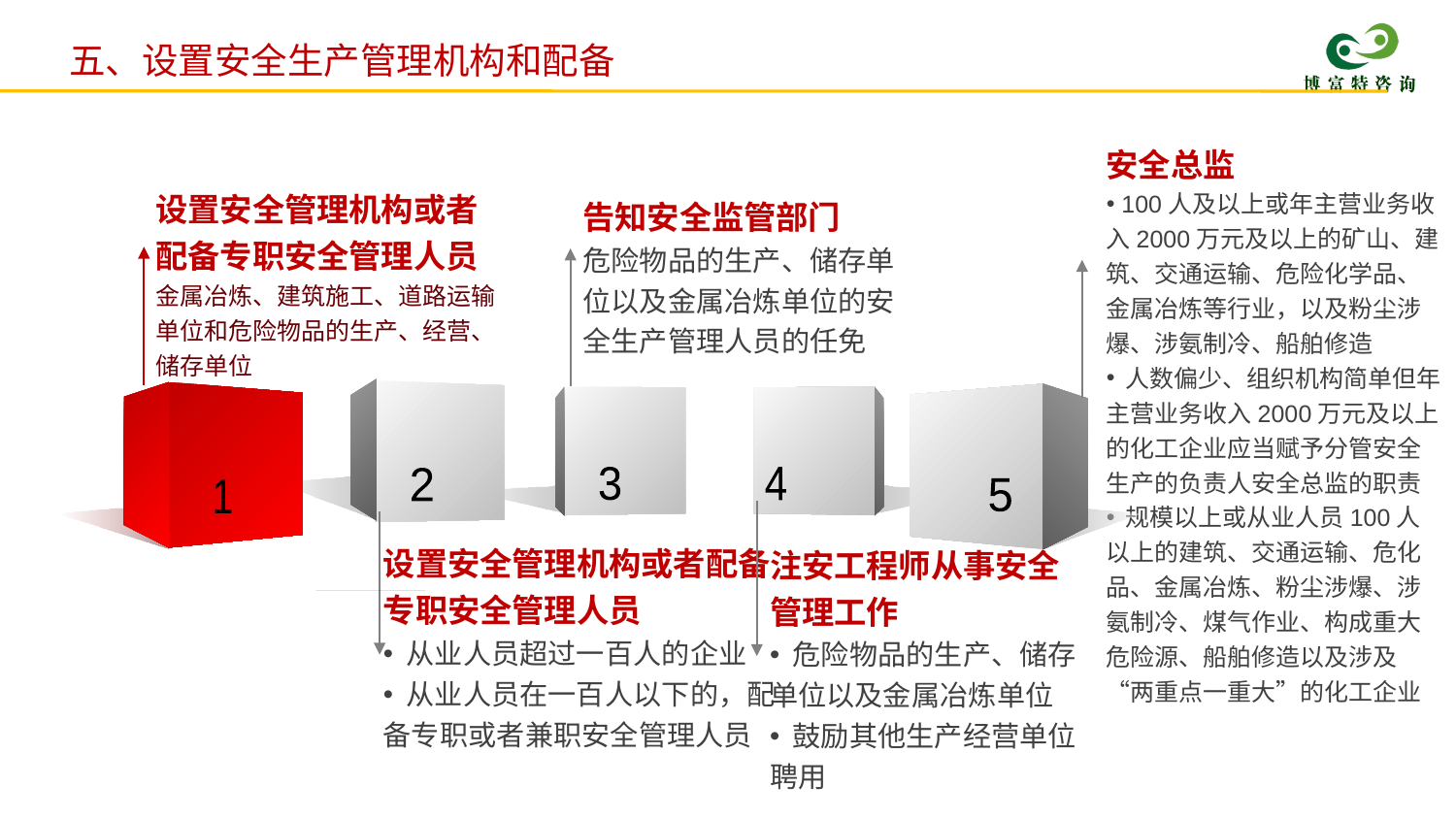

五、设置安全生产管理机构和配备
安全总监
 100人及以上或年主营业务收入2000万元及以上的矿山、建筑、交通运输、危险化学品、金属冶炼等行业，以及粉尘涉爆、涉氨制冷、船舶修造
 人数偏少、组织机构简单但年主营业务收入2000万元及以上的化工企业应当赋予分管安全生产的负责人安全总监的职责
 规模以上或从业人员100人以上的建筑、交通运输、危化品、金属冶炼、粉尘涉爆、涉氨制冷、煤气作业、构成重大危险源、船舶修造以及涉及“两重点一重大”的化工企业
设置安全管理机构或者配备专职安全管理人员
金属冶炼、建筑施工、道路运输单位和危险物品的生产、经营、储存单位
告知安全监管部门
危险物品的生产、储存单位以及金属冶炼单位的安全生产管理人员的任免

3
4
2
5
1

设置安全管理机构或者配备专职安全管理人员
 从业人员超过一百人的企业
 从业人员在一百人以下的，配备专职或者兼职安全管理人员
注安工程师从事安全管理工作
 危险物品的生产、储存单位以及金属冶炼单位
 鼓励其他生产经营单位聘用